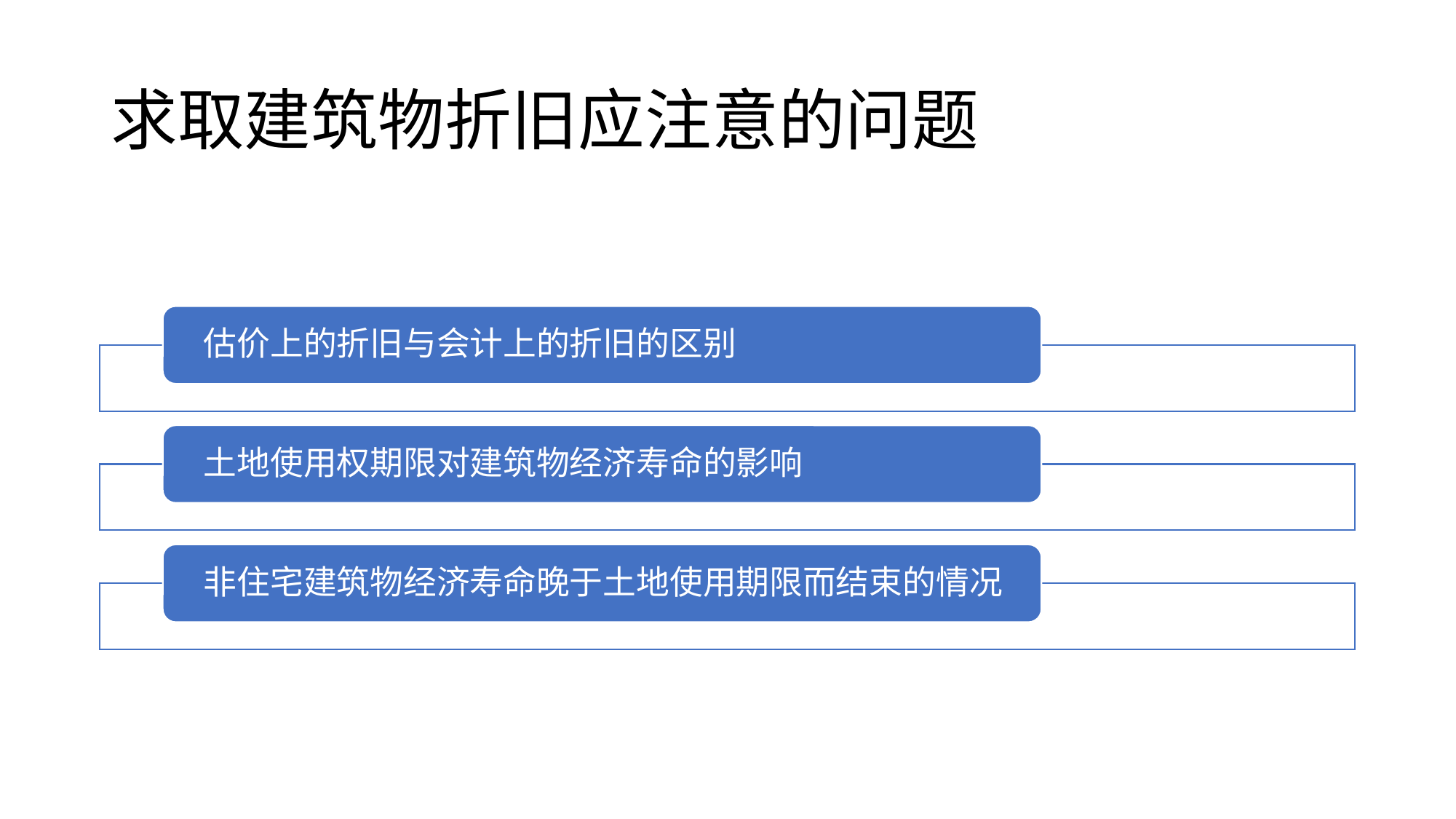

# 求取建筑物折旧应注意的问题
估价上的折旧与会计上的折旧的区别
土地使用权期限对建筑物经济寿命的影响
非住宅建筑物经济寿命晚于土地使用期限而结束的情况